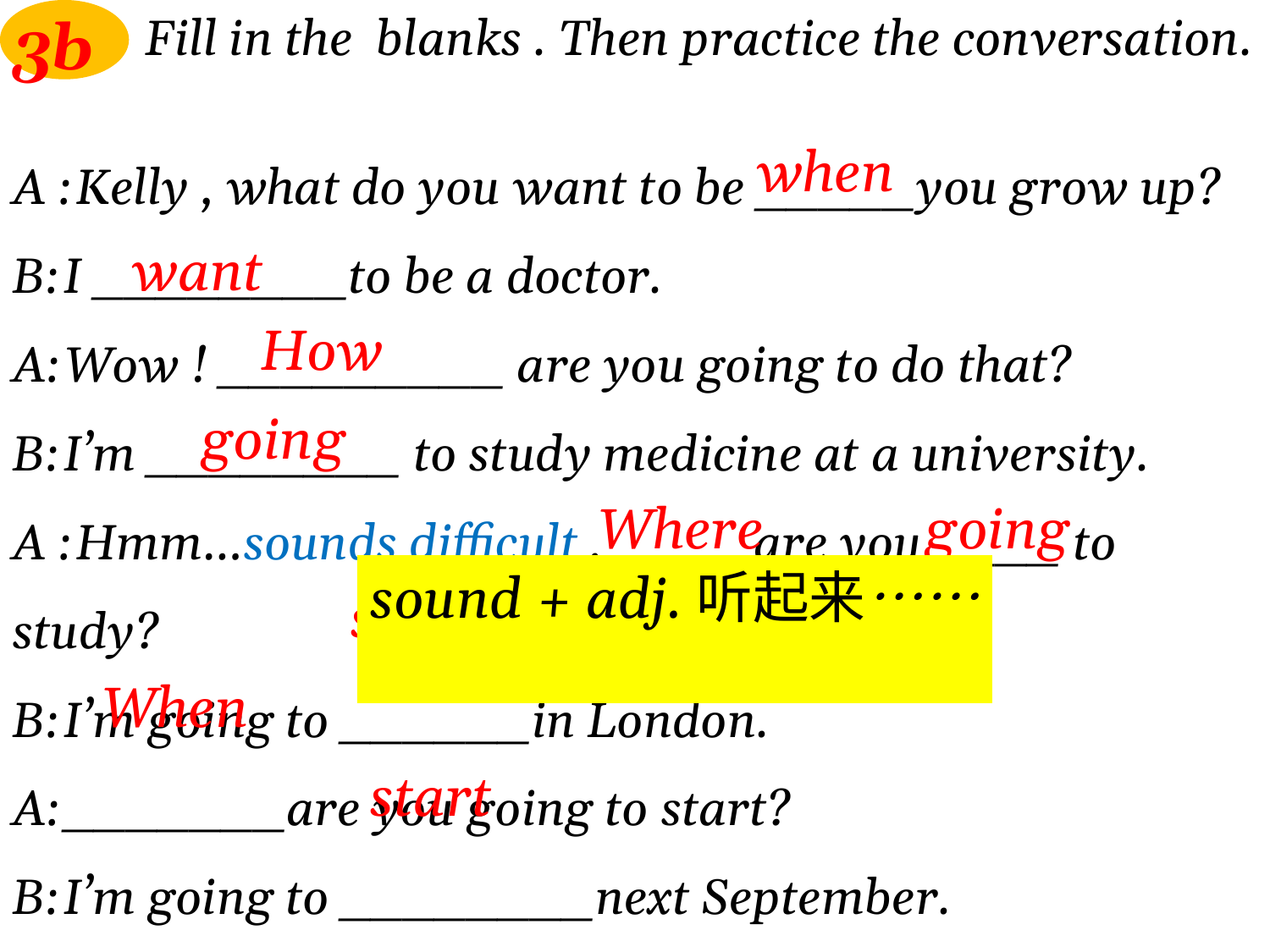

3b
  Fill in the  blanks . Then practice the conversation.
A :Kelly , what do you want to be _____you grow up?
B:I ________to be a doctor.
A:Wow ! _________ are you going to do that?
B:I’m ________ to study medicine at a university.
A :Hmm…sounds difficult . ____ are you ____ to study?
B:I’m going to ______in London.
A:_______are you going to start?
B:I’m going to ________next September.
when
want
How
going
Where
going
sound + adj.听起来……
study
When
start